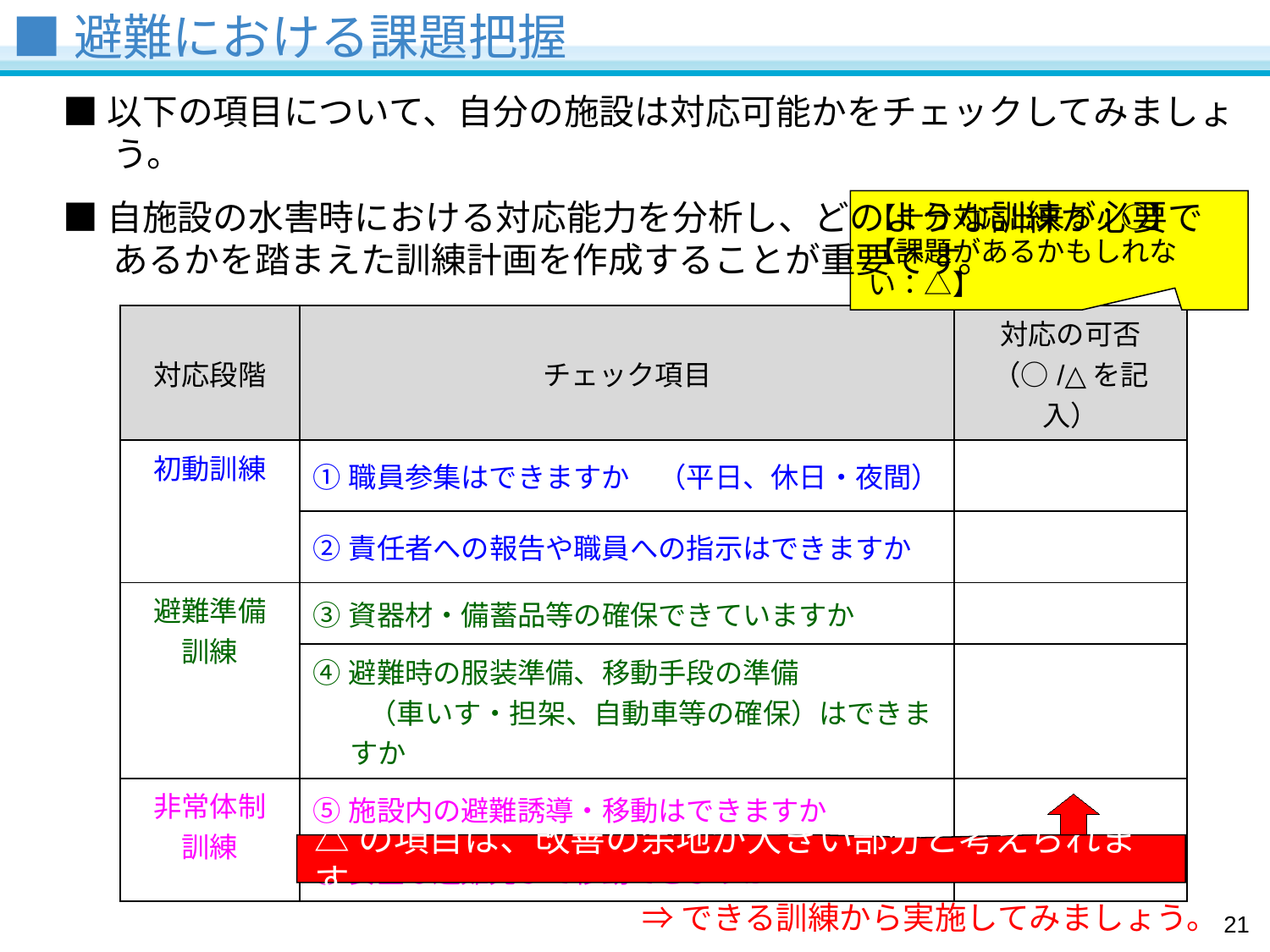

■避難における課題把握
■以下の項目について、自分の施設は対応可能かをチェックしてみましょう。
■自施設の水害時における対応能力を分析し、どのような訓練が必要であるかを踏まえた訓練計画を作成することが重要です。
【十分対応出来る：○】
【課題があるかもしれない：△】
| 対応段階 | チェック項目 | 対応の可否 （○/△を記入） |
| --- | --- | --- |
| 初動訓練 | ①職員参集はできますか　（平日、休日・夜間） |  |
|  | ②責任者への報告や職員への指示はできますか |  |
| 避難準備 訓練 | ③資器材・備蓄品等の確保できていますか |  |
|  | ④避難時の服装準備、移動手段の準備 　　（車いす・担架、自動車等の確保）はできますか |  |
| 非常体制 訓練 | ⑤施設内の避難誘導・移動はできますか |  |
|  | ⑥安全な避難先まで移動できますか |  |

△の項目は、改善の余地が大きい部分と考えられます
⇒できる訓練から実施してみましょう。
21